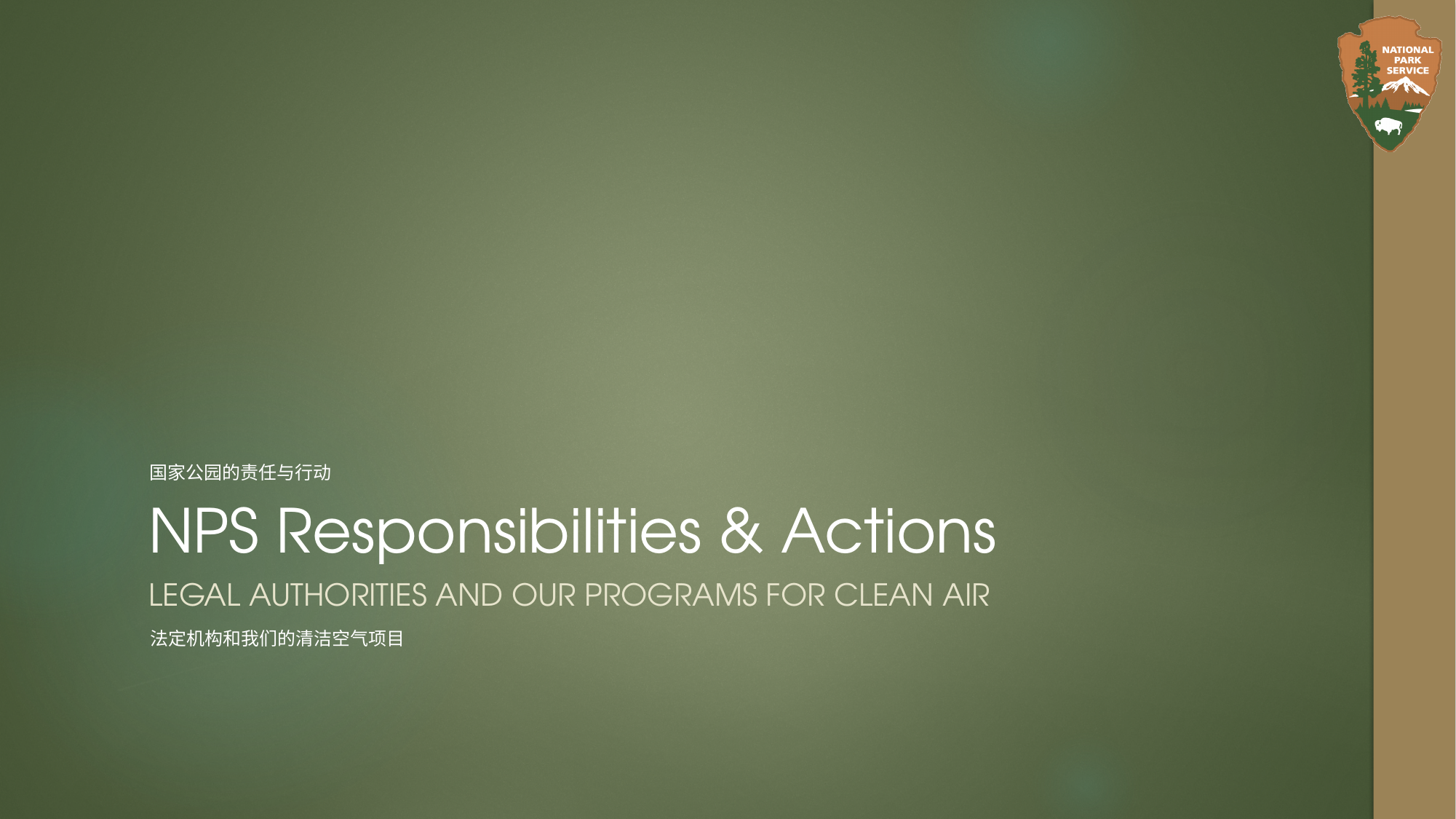

# NPS Responsibilities & Actions
国家公园的责任与行动
Legal Authorities and Our Programs for Clean Air
法定机构和我们的清洁空气项目